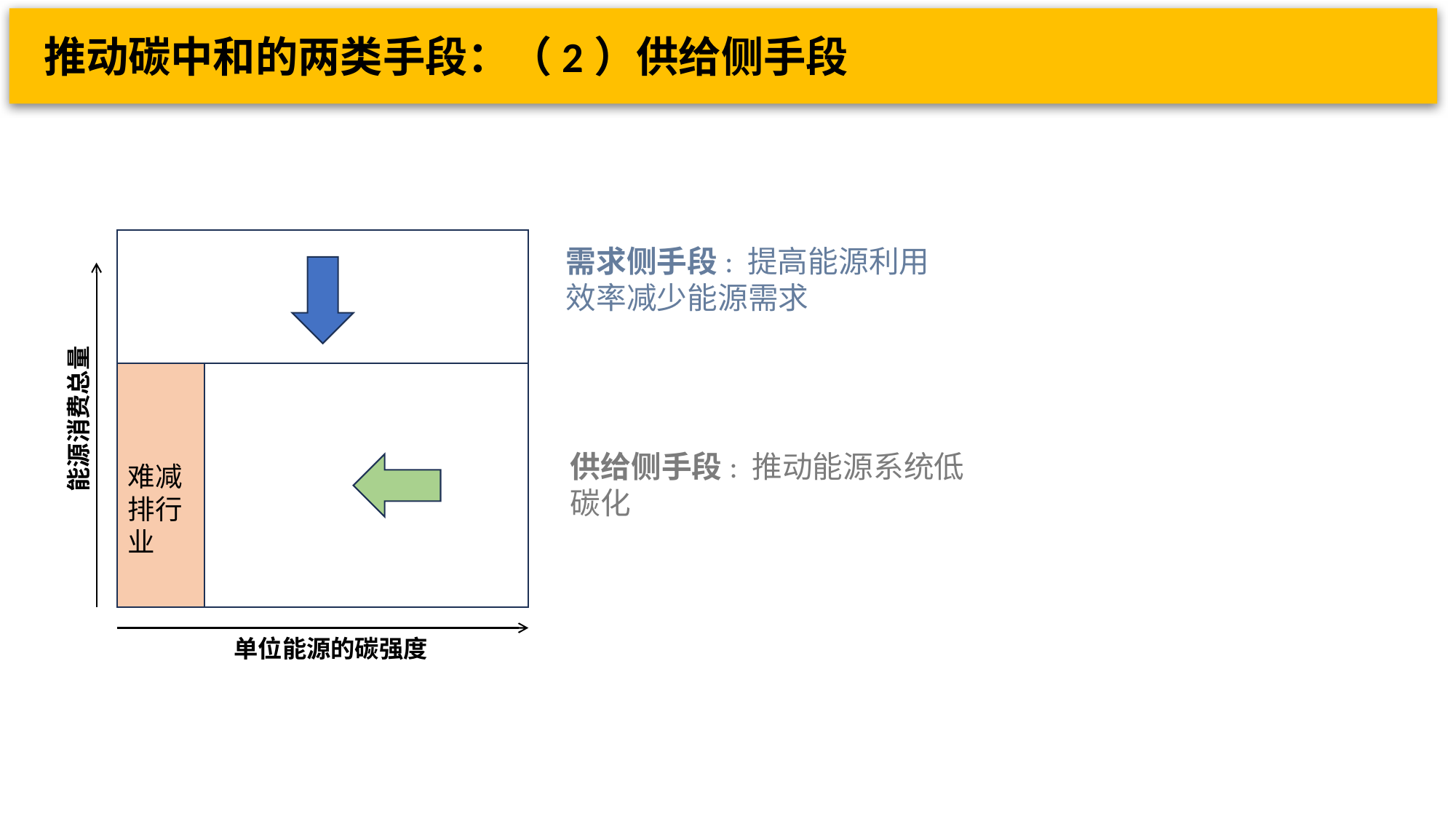

推动碳中和的两类手段：（2）供给侧手段

需求侧手段: 提高能源利用效率减少能源需求

能源消费总量
供给侧手段: 推动能源系统低碳化
难减排行业

单位能源的碳强度